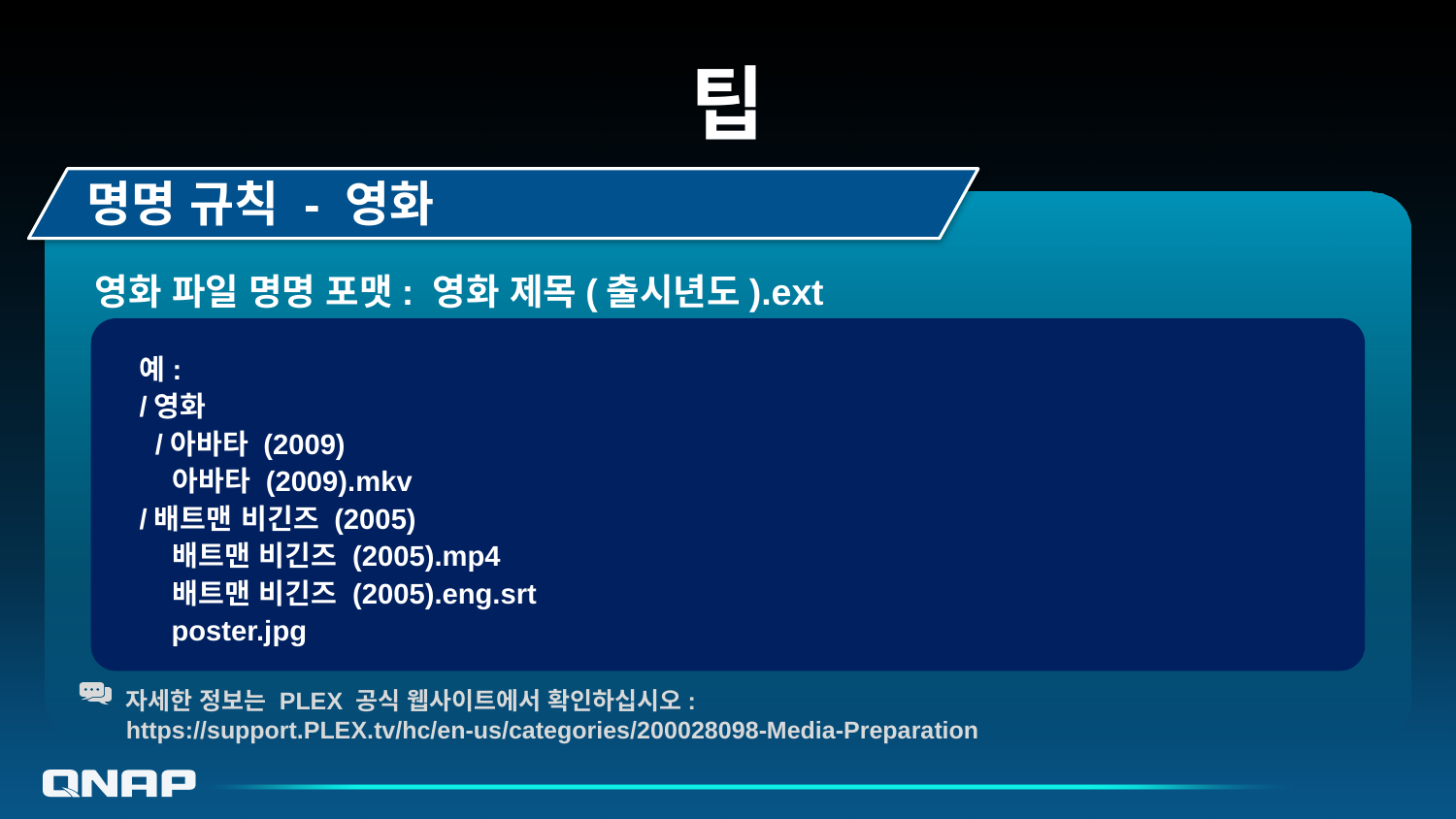

# 팁

명명 규칙 - 영화
영화 파일 명명 포맷: 영화 제목(출시년도).ext

예:
/영화
  /아바타 (2009)
    아바타 (2009).mkv
/배트맨 비긴즈 (2005)
    배트맨 비긴즈 (2005).mp4
    배트맨 비긴즈 (2005).eng.srt
    poster.jpg
자세한 정보는 PLEX 공식 웹사이트에서 확인하십시오:
https://support.PLEX.tv/hc/en-us/categories/200028098-Media-Preparation